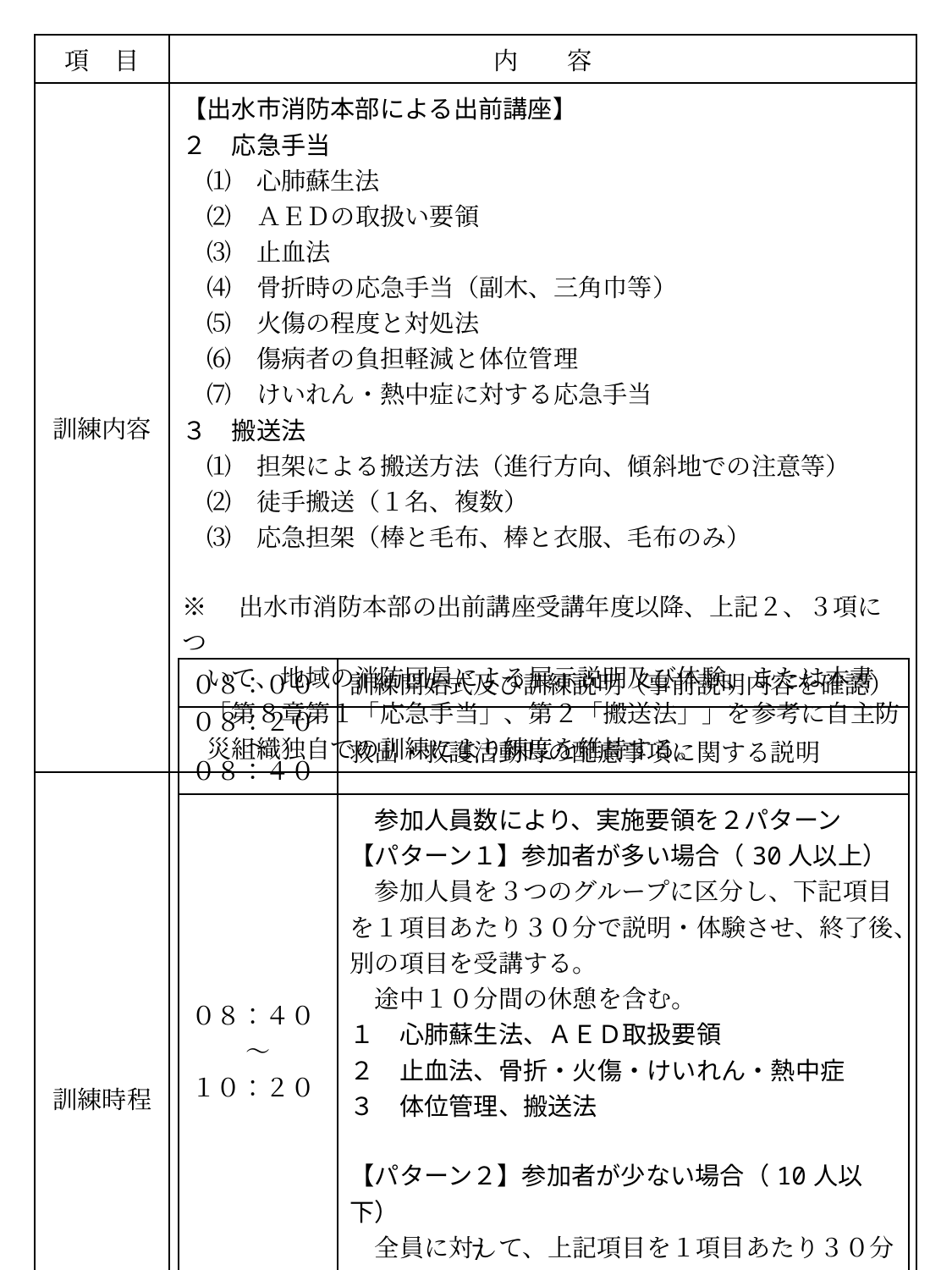

| 項　目 | 内　　容 |
| --- | --- |
| 訓練内容 | 【出水市消防本部による出前講座】 ２　応急手当 　⑴　心肺蘇生法 　⑵　ＡＥＤの取扱い要領 　⑶　止血法 　⑷　骨折時の応急手当（副木、三角巾等） 　⑸　火傷の程度と対処法 　⑹　傷病者の負担軽減と体位管理 　⑺　けいれん・熱中症に対する応急手当 ３　搬送法 　⑴　担架による搬送方法（進行方向、傾斜地での注意等） 　⑵　徒手搬送（１名、複数） 　⑶　応急担架（棒と毛布、棒と衣服、毛布のみ） ※　出水市消防本部の出前講座受講年度以降、上記２、３項につ 　いて、地域の消防団員による展示説明及び体験、または本書 　「第８章第１「応急手当」、第２「搬送法」」を参考に自主防 　災組織独自での訓練により練度を維持する。 |
| 訓練時程 |  |
| ０８：００ | 訓練開始式及び訓練説明（事前説明内容を確認） |
| --- | --- |
| ０８：２０ ～ ０８：４０ | 救出・救護活動時の配慮事項に関する説明 |
| ０８：４０ ～ １０：２０ | 参加人員数により、実施要領を２パターン 【パターン１】参加者が多い場合（30人以上） 　参加人員を３つのグループに区分し、下記項目を１項目あたり３０分で説明・体験させ、終了後、別の項目を受講する。 　途中１０分間の休憩を含む。 １　心肺蘇生法、ＡＥＤ取扱要領 ２　止血法、骨折・火傷・けいれん・熱中症 ３　体位管理、搬送法 【パターン２】参加者が少ない場合（10人以下） 　全員に対して、上記項目を１項目あたり３０分で説明・体験させる。（途中１０分間休憩） |
| １０：２０ | 質疑応答後、訓練終了式、解散 |
7